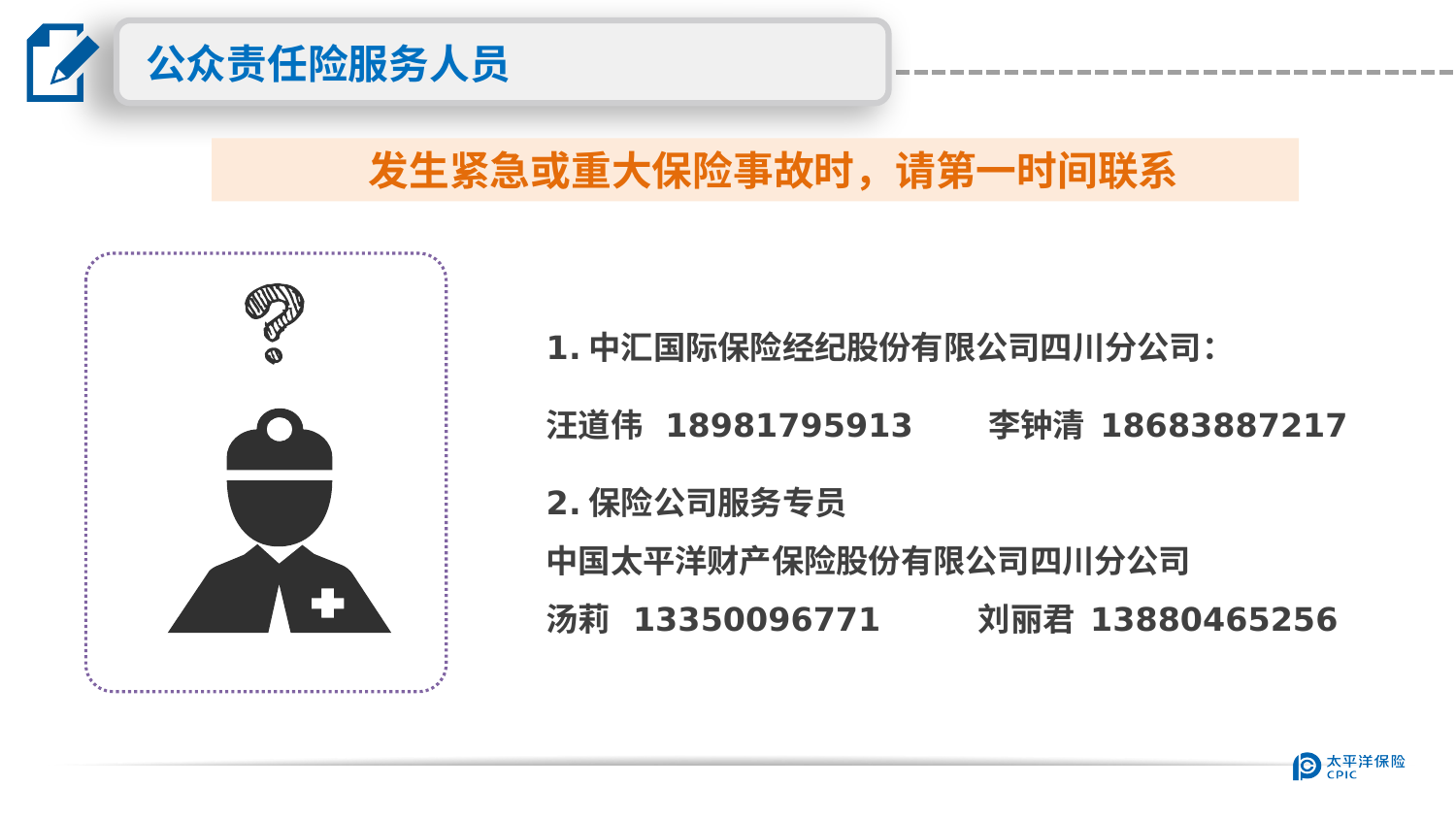

公众责任险服务人员
发生紧急或重大保险事故时，请第一时间联系

1.中汇国际保险经纪股份有限公司四川分公司：
汪道伟  18981795913      李钟清 18683887217
2.保险公司服务专员
中国太平洋财产保险股份有限公司四川分公司
汤莉  13350096771        刘丽君 13880465256